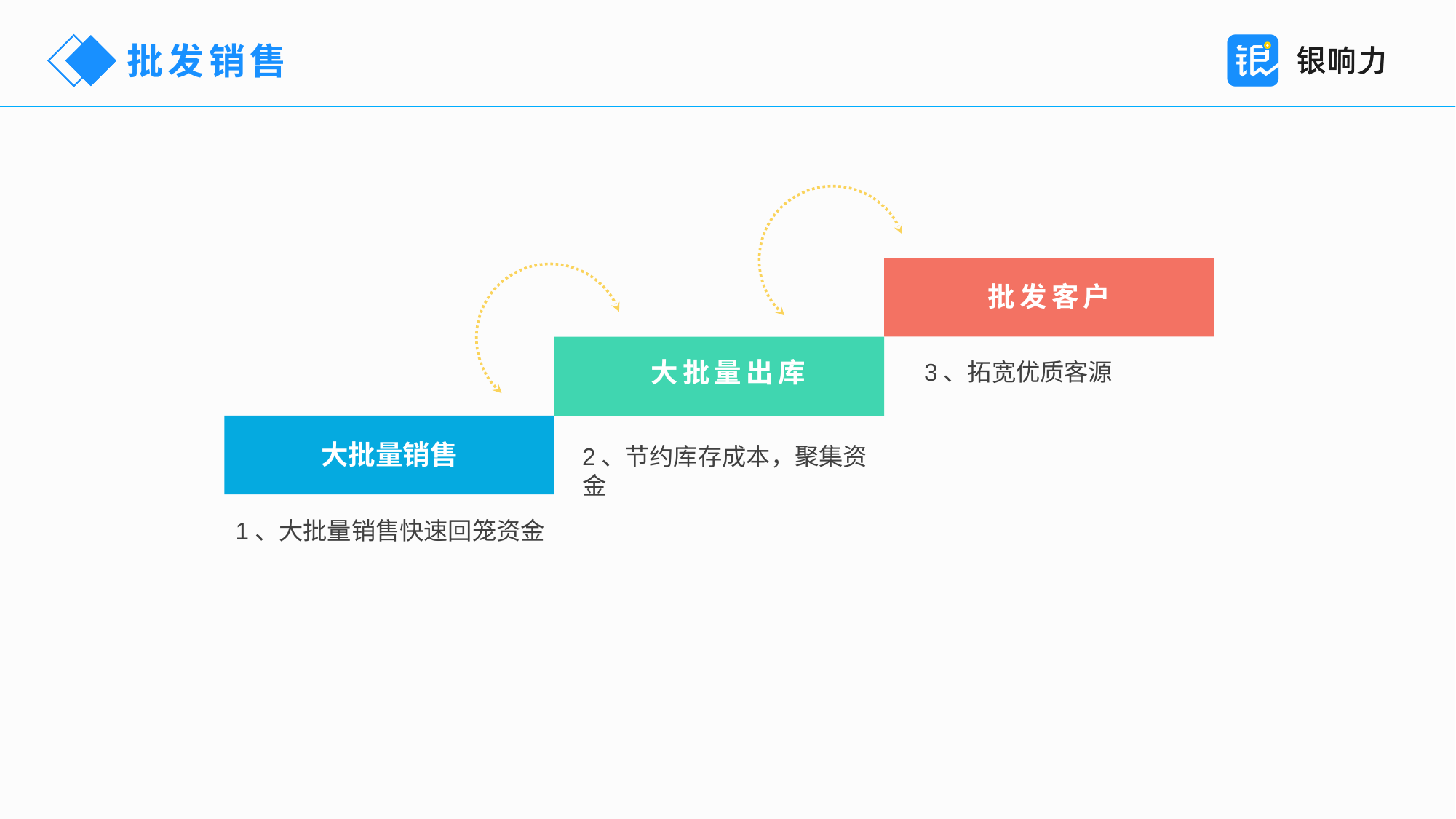

批发销售

批发客户

3、拓宽优质客源
大批量出库

2、节约库存成本，聚集资金
大批量销售
1、大批量销售快速回笼资金